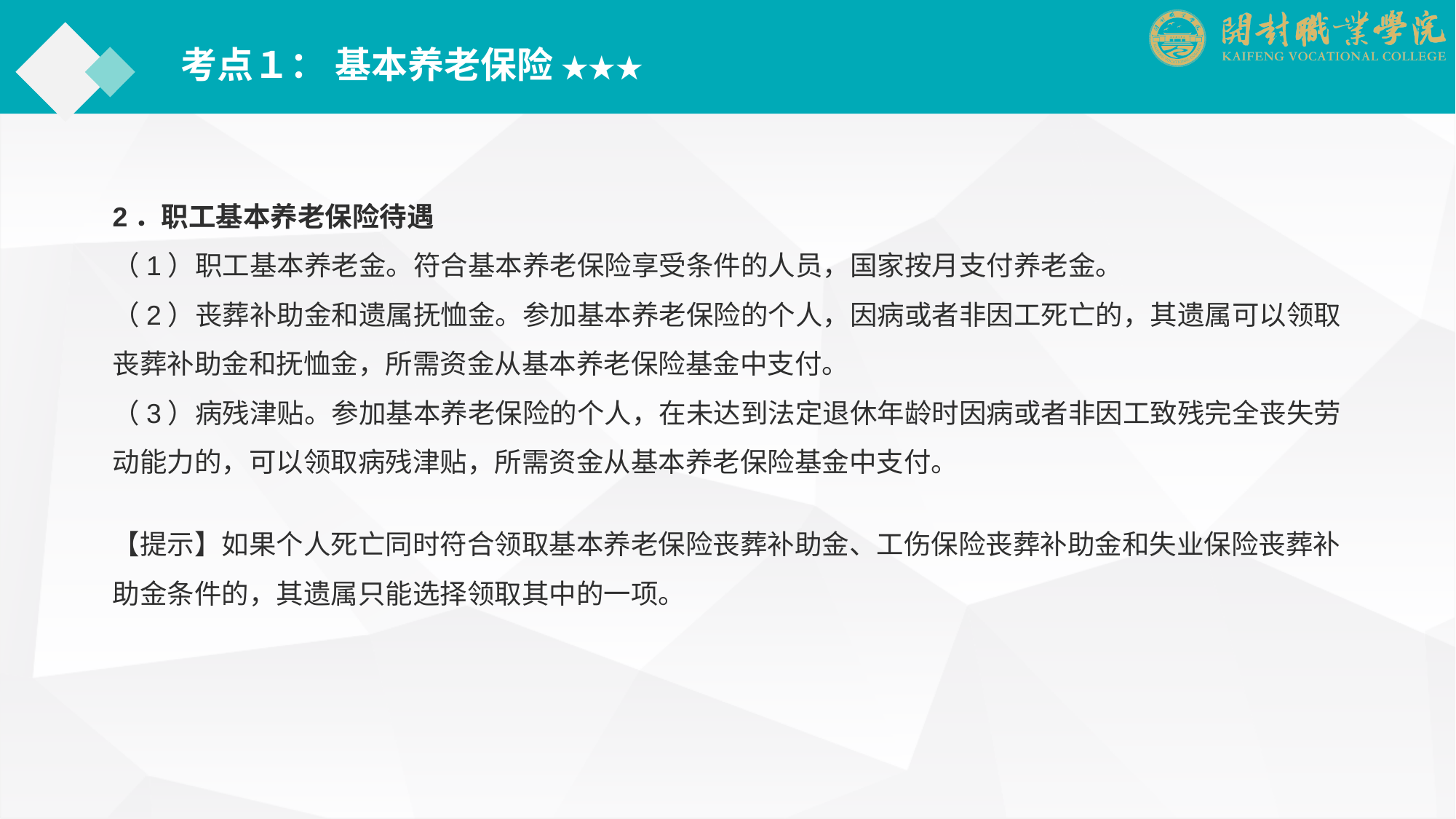

考点１： 基本养老保险 ★★★
2．职工基本养老保险待遇
（1）职工基本养老金。符合基本养老保险享受条件的人员，国家按月支付养老金。
（2）丧葬补助金和遗属抚恤金。参加基本养老保险的个人，因病或者非因工死亡的，其遗属可以领取丧葬补助金和抚恤金，所需资金从基本养老保险基金中支付。
（3）病残津贴。参加基本养老保险的个人，在未达到法定退休年龄时因病或者非因工致残完全丧失劳动能力的，可以领取病残津贴，所需资金从基本养老保险基金中支付。
【提示】如果个人死亡同时符合领取基本养老保险丧葬补助金、工伤保险丧葬补助金和失业保险丧葬补助金条件的，其遗属只能选择领取其中的一项。